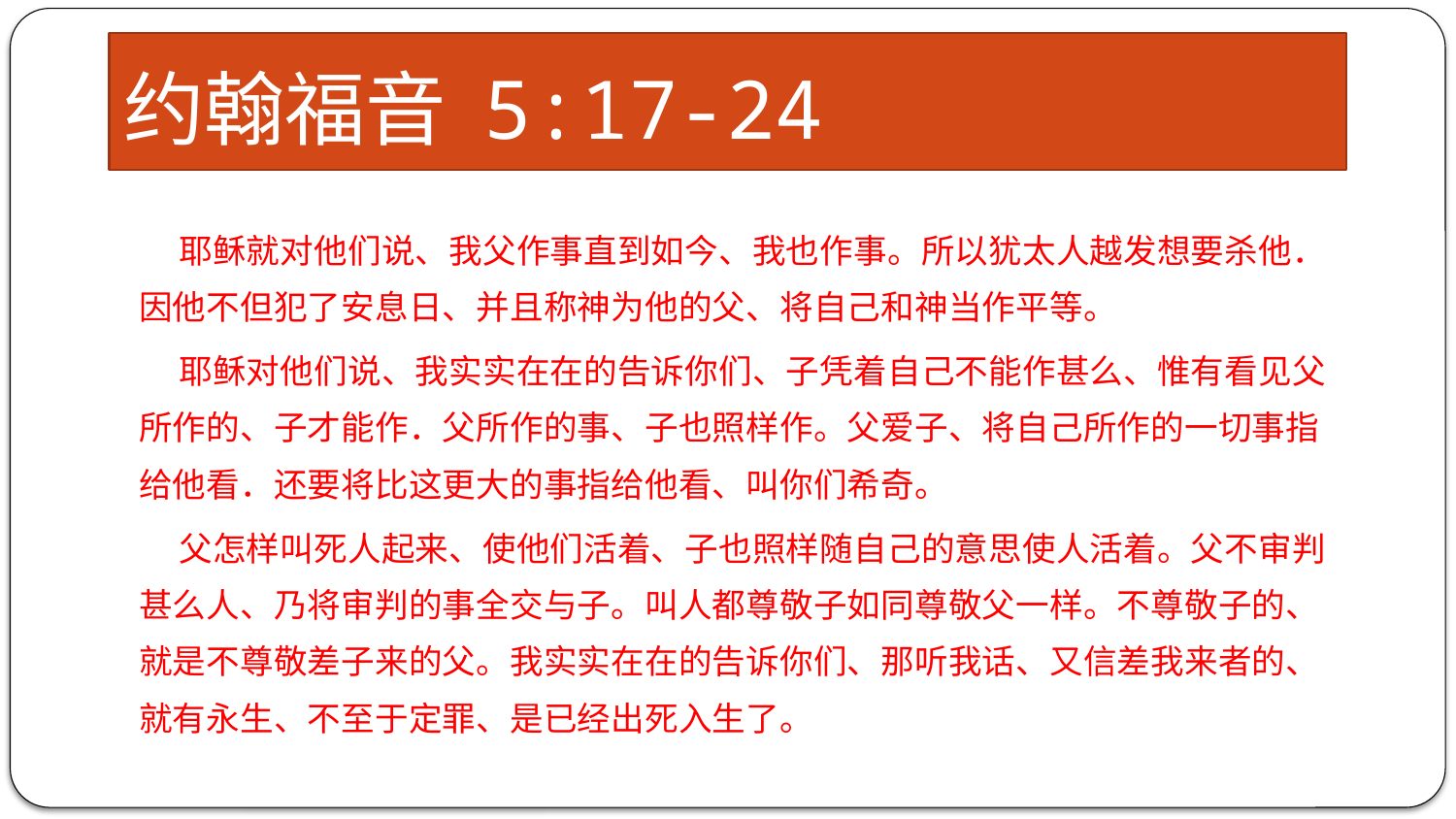

# 约翰福音 5:17-24

耶稣就对他们说、我父作事直到如今、我也作事。所以犹太人越发想要杀他．因他不但犯了安息日、并且称神为他的父、将自己和神当作平等。
耶稣对他们说、我实实在在的告诉你们、子凭着自己不能作甚么、惟有看见父所作的、子才能作．父所作的事、子也照样作。父爱子、将自己所作的一切事指给他看．还要将比这更大的事指给他看、叫你们希奇。
父怎样叫死人起来、使他们活着、子也照样随自己的意思使人活着。父不审判甚么人、乃将审判的事全交与子。叫人都尊敬子如同尊敬父一样。不尊敬子的、就是不尊敬差子来的父。我实实在在的告诉你们、那听我话、又信差我来者的、就有永生、不至于定罪、是已经出死入生了。